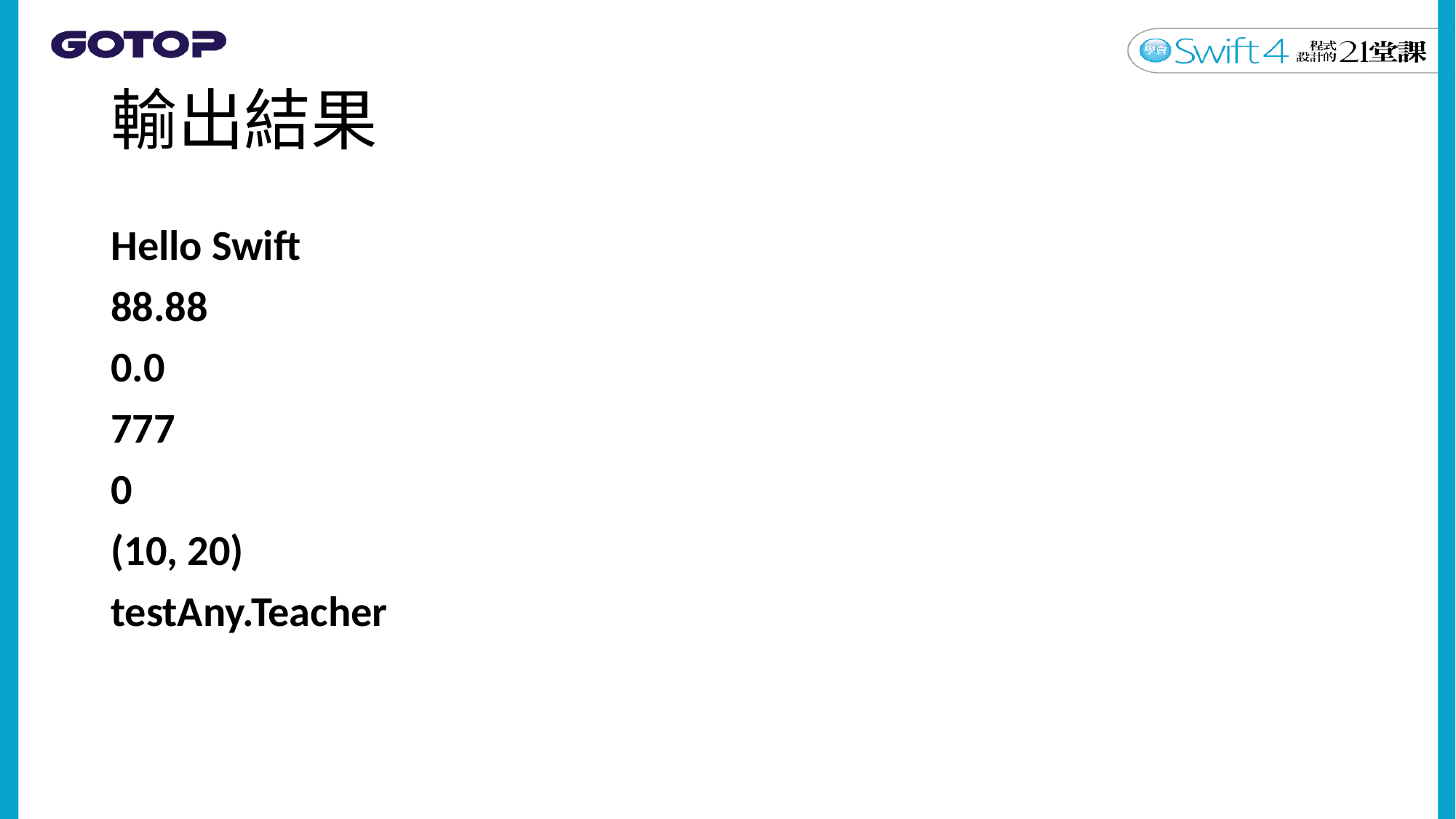

# 輸出結果
Hello Swift
88.88
0.0
777
0
(10, 20)
testAny.Teacher